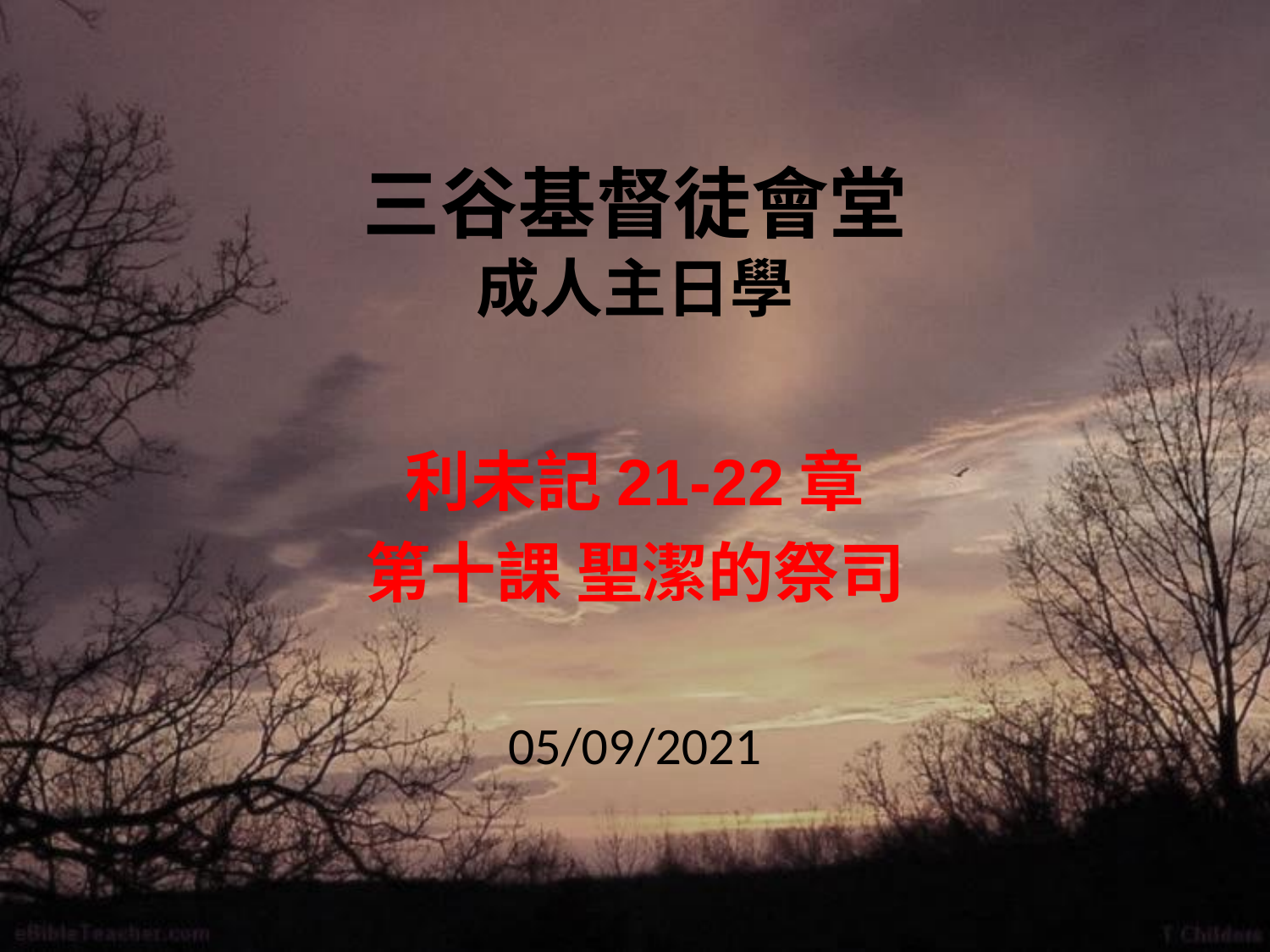

# 三谷基督徒會堂 成人主日學
利未記21-22章
第十課 聖潔的祭司

05/09/2021